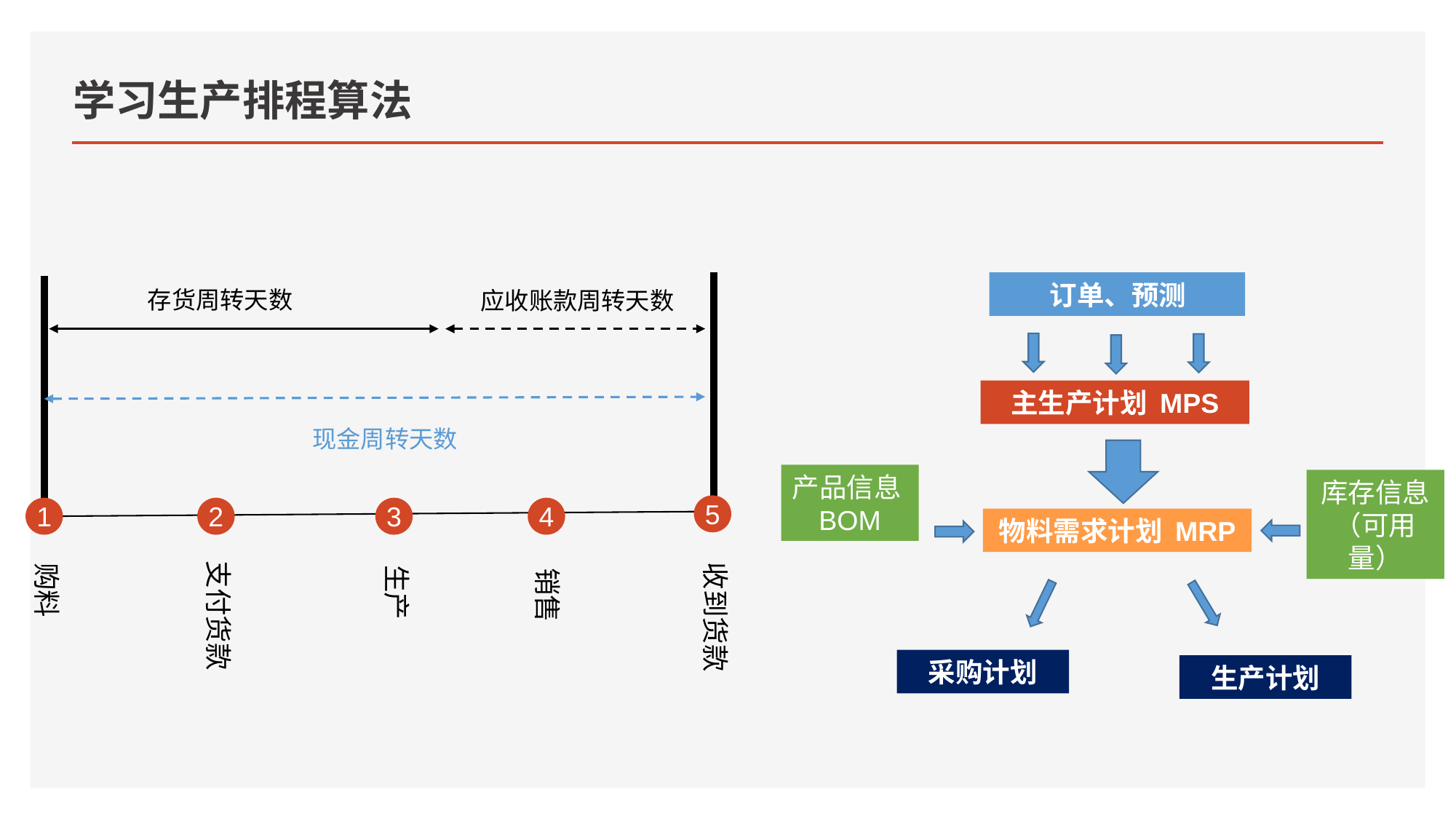

# 学习生产排程算法
       订单、预测
存货周转天数
应收账款周转天数

主生产计划 MPS
现金周转天数

产品信息BOM
库存信息（可用量）
5

1

2

3

4

物料需求计划 MRP

支付货款
购料
收到货款
生产
销售

采购计划
生产计划